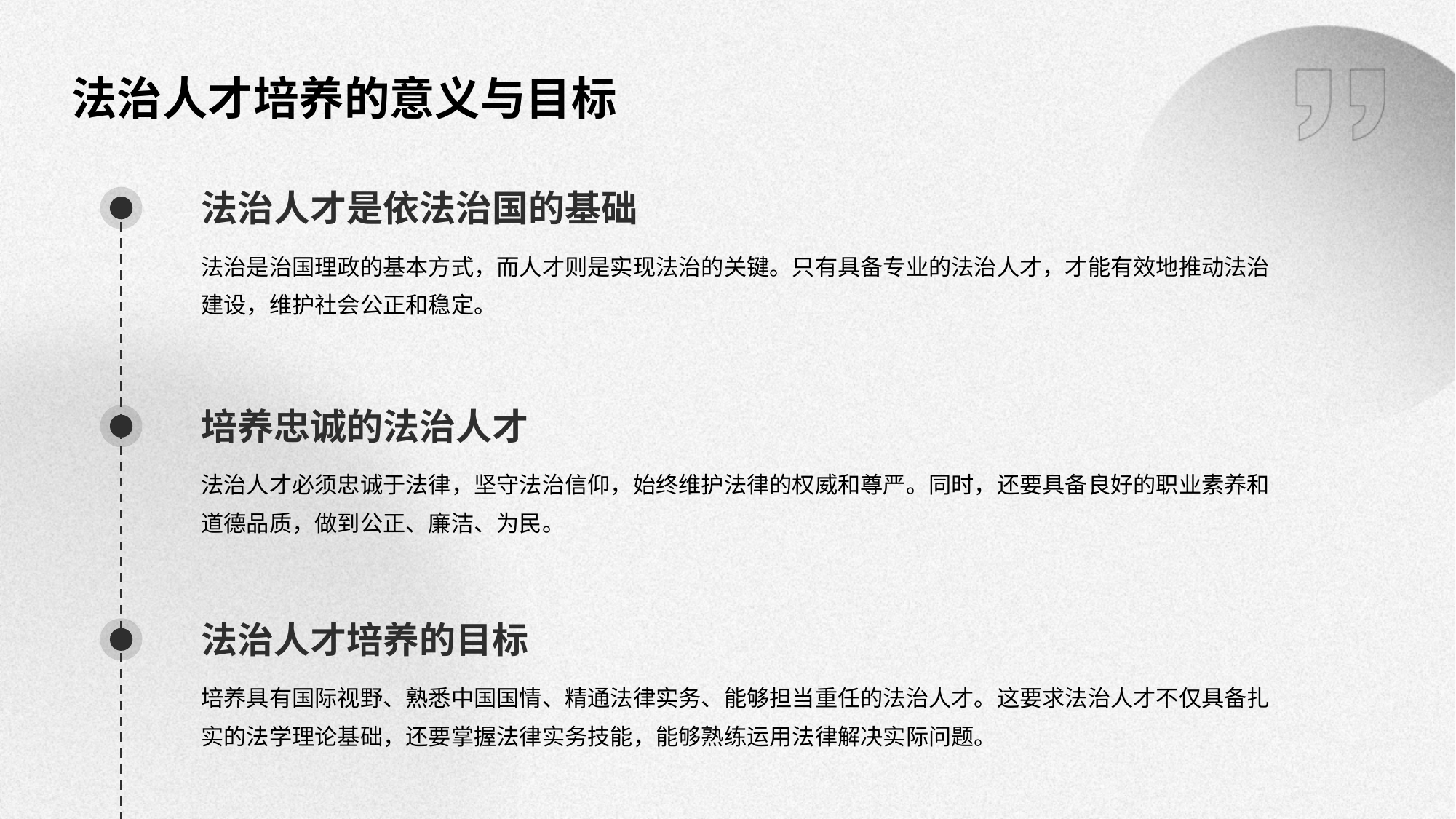

法治人才培养的意义与目标
法治人才是依法治国的基础

法治是治国理政的基本方式，而人才则是实现法治的关键。只有具备专业的法治人才，才能有效地推动法治建设，维护社会公正和稳定。
培养忠诚的法治人才

法治人才必须忠诚于法律，坚守法治信仰，始终维护法律的权威和尊严。同时，还要具备良好的职业素养和道德品质，做到公正、廉洁、为民。
法治人才培养的目标

培养具有国际视野、熟悉中国国情、精通法律实务、能够担当重任的法治人才。这要求法治人才不仅具备扎实的法学理论基础，还要掌握法律实务技能，能够熟练运用法律解决实际问题。